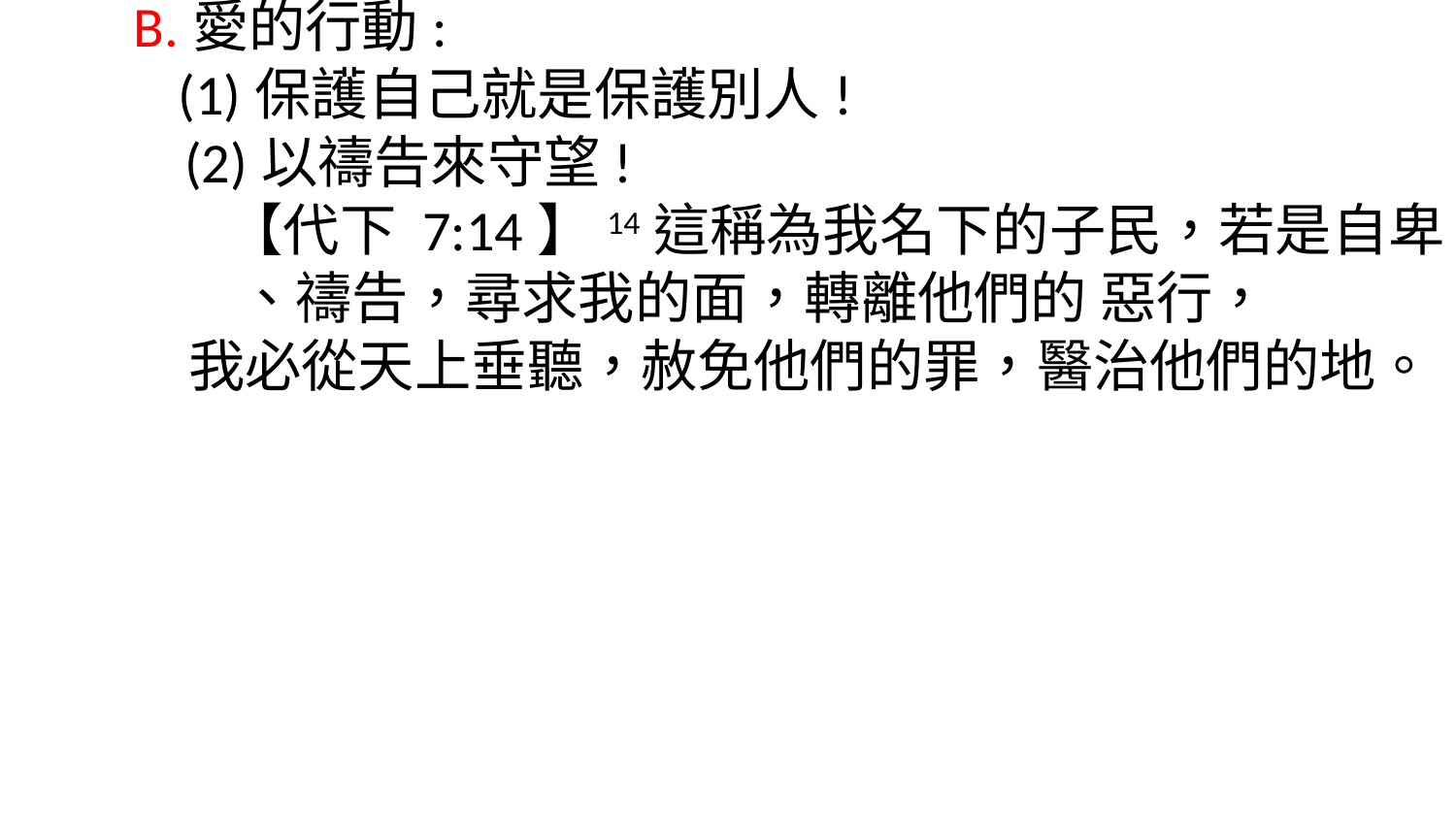

B.愛的行動:
             (1)保護自己就是保護別人!
           (2)以禱告來守望!
                【代下 7:14】14這稱為我名下的子民，若是自卑
                 、禱告，尋求我的面，轉離他們的 惡行，
             我必從天上垂聽，赦免他們的罪，醫治他們的地。